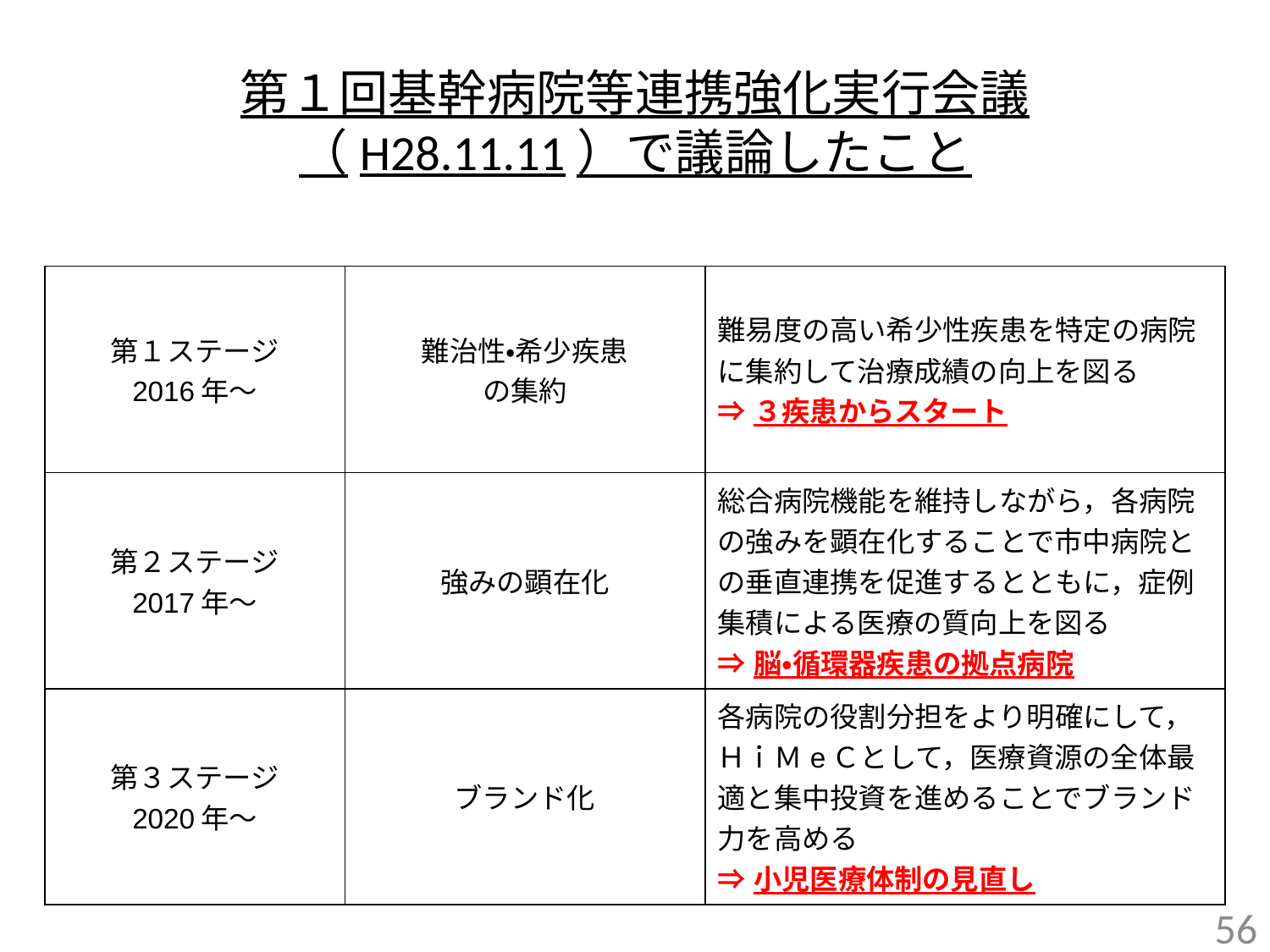

# 第１回基幹病院等連携強化実行会議 （H28.11.11）で議論したこと
| 第１ステージ 2016年～ | 難治性・希少疾患 の集約 | 難易度の高い希少性疾患を特定の病院に集約して治療成績の向上を図る ⇒３疾患からスタート |
| --- | --- | --- |
| 第２ステージ 2017年～ | 強みの顕在化 | 総合病院機能を維持しながら，各病院の強みを顕在化することで市中病院との垂直連携を促進するとともに，症例集積による医療の質向上を図る ⇒脳・循環器疾患の拠点病院 |
| 第３ステージ 2020年～ | ブランド化 | 各病院の役割分担をより明確にして，ＨｉＭeＣとして，医療資源の全体最適と集中投資を進めることでブランド力を高める ⇒小児医療体制の見直し |
56